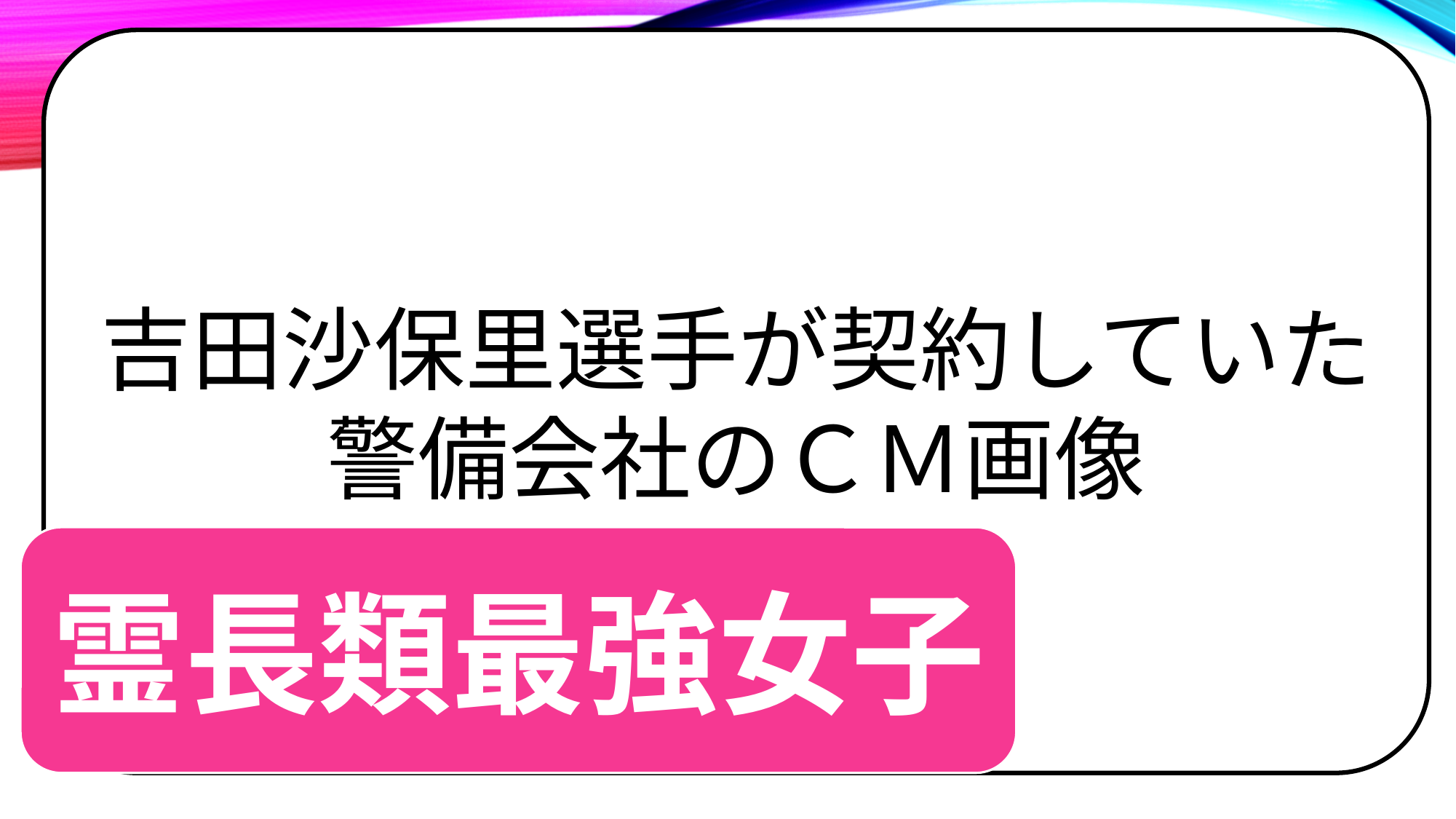

吉田沙保里選手が契約していた警備会社のＣＭ画像
#

吉田沙保里
霊長類最強女子